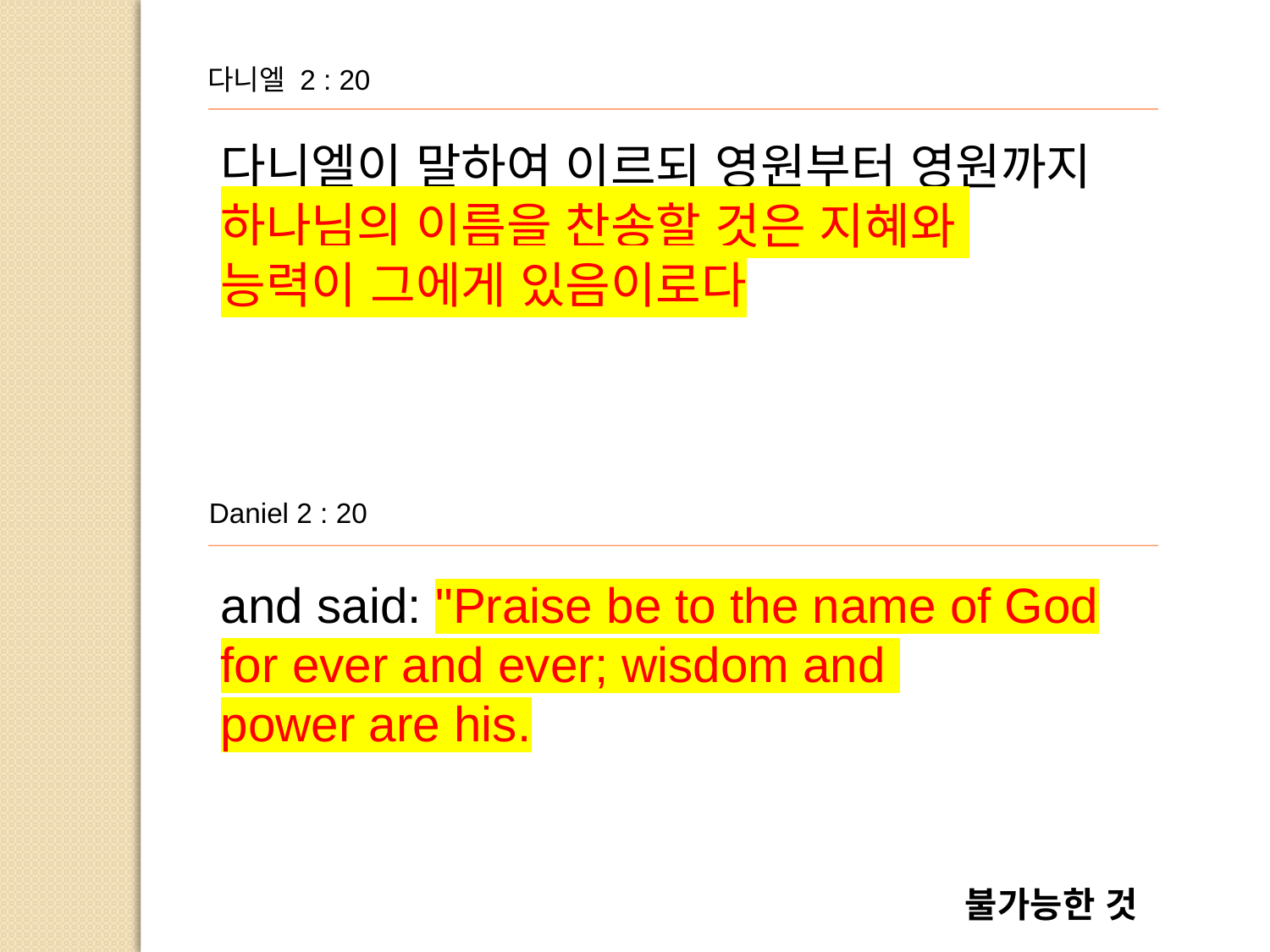

다니엘 2 : 20

다니엘이 말하여 이르되 영원부터 영원까지 하나님의 이름을 찬송할 것은 지혜와
능력이 그에게 있음이로다
Daniel 2 : 20

and said: "Praise be to the name of God for ever and ever; wisdom and
power are his.
불가능한 것